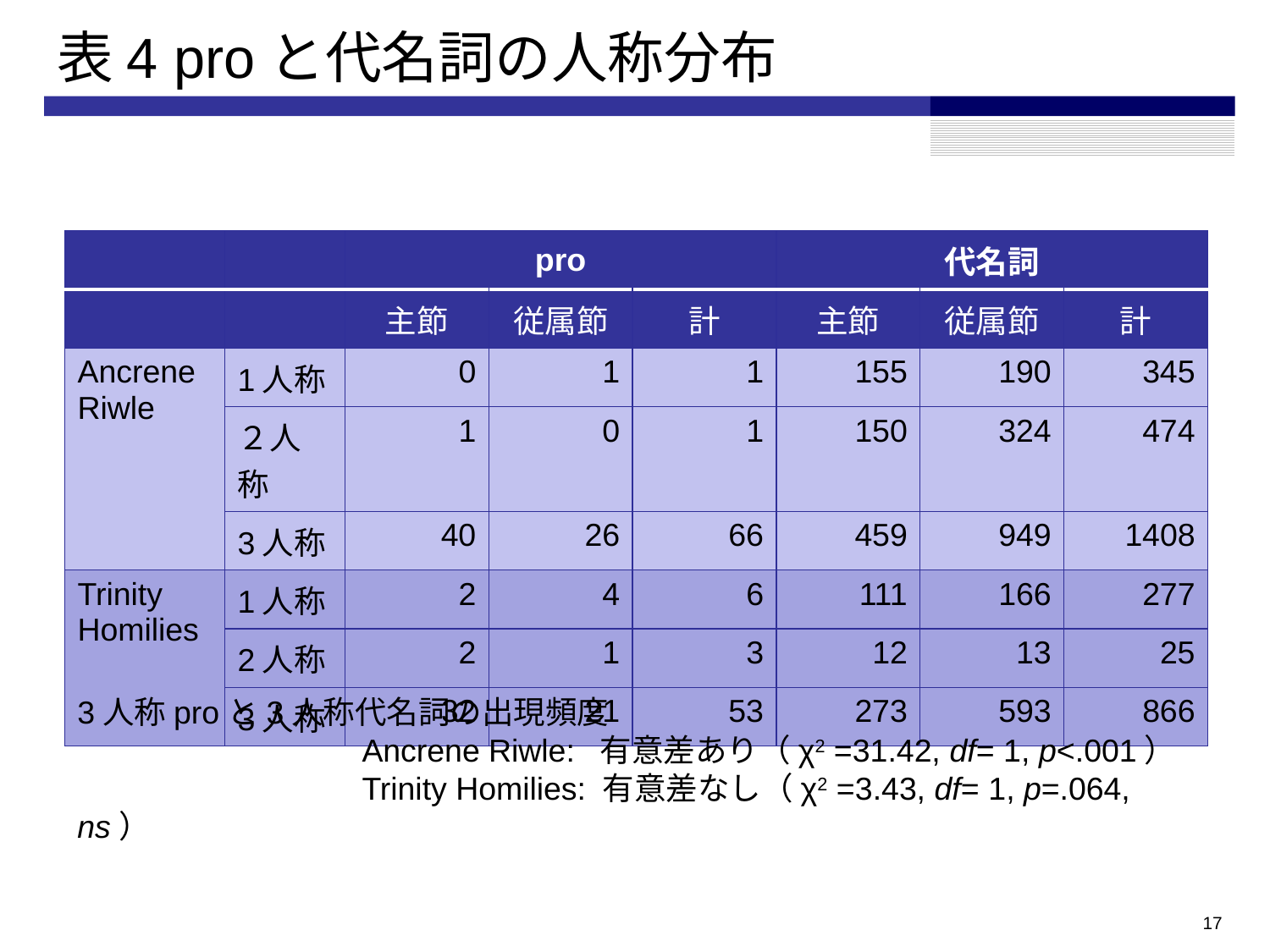

# 表4 proと代名詞の人称分布
|  |  | pro |  |  | 代名詞 |  |  |
| --- | --- | --- | --- | --- | --- | --- | --- |
|  |  | 主節 | 従属節 | 計 | 主節 | 従属節 | 計 |
| Ancrene Riwle | 1人称 | 0 | 1 | 1 | 155 | 190 | 345 |
|  | ２人称 | 1 | 0 | 1 | 150 | 324 | 474 |
|  | 3人称 | 40 | 26 | 66 | 459 | 949 | 1408 |
| Trinity Homilies | 1人称 | 2 | 4 | 6 | 111 | 166 | 277 |
|  | 2人称 | 2 | 1 | 3 | 12 | 13 | 25 |
|  | 3人称 | 32 | 21 | 53 | 273 | 593 | 866 |
3人称proと3人称代名詞の出現頻度
                                Ancrene Riwle:  有意差あり（χ2 =31.42, df= 1, p<.001）
                                Trinity Homilies: 有意差なし（χ2 =3.43, df= 1, p=.064, ns）
17